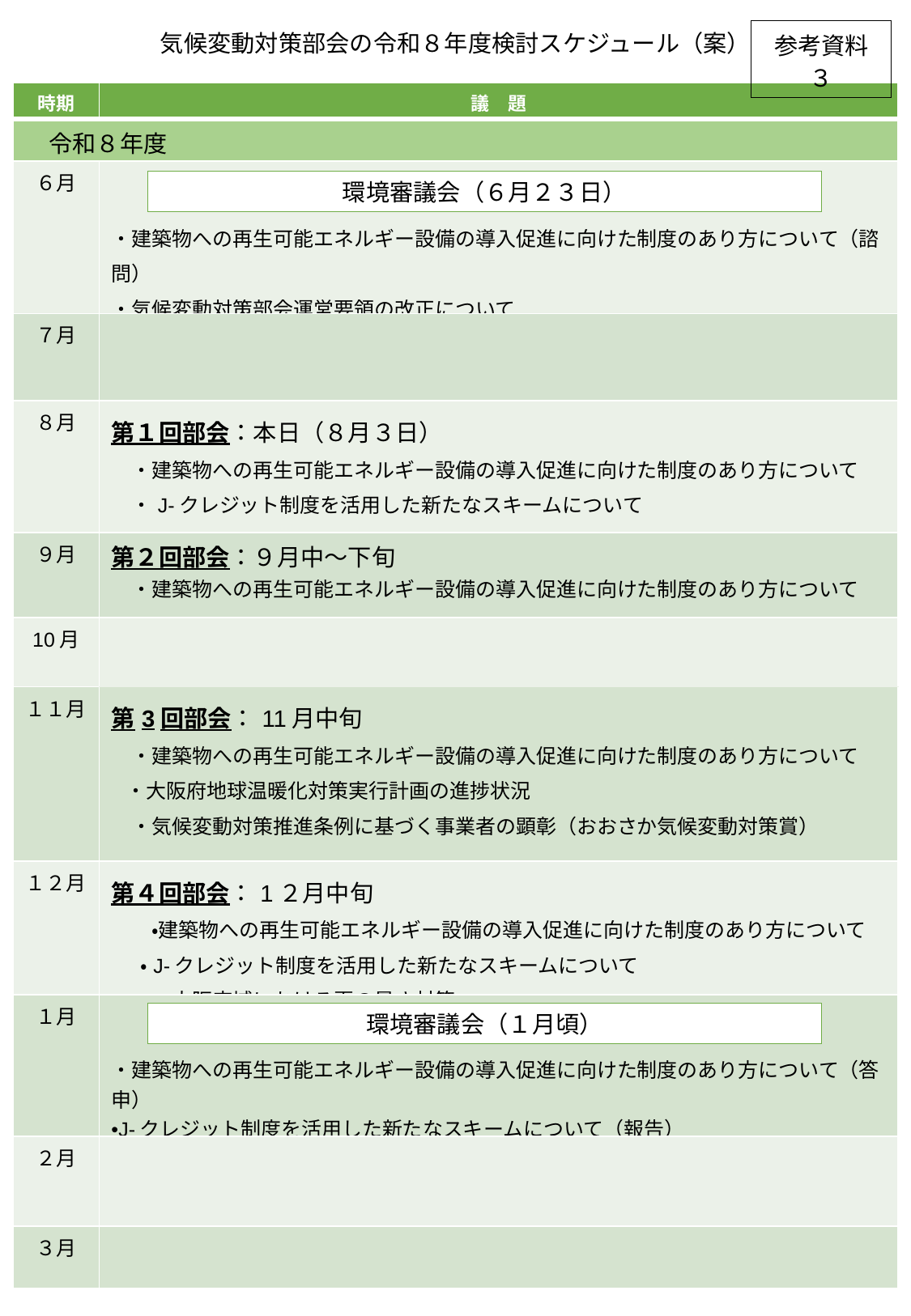

参考資料３
気候変動対策部会の令和８年度検討スケジュール（案）
| 時期 | 議　題 |
| --- | --- |
| 令和８年度 |  |
| ６月 | ・建築物への再生可能エネルギー設備の導入促進に向けた制度のあり方について（諮問） ・気候変動対策部会運営要領の改正について |
| ７月 |  |
| ８月 | 第１回部会：本日（８月３日） 　・建築物への再生可能エネルギー設備の導入促進に向けた制度のあり方について 　・J-クレジット制度を活用した新たなスキームについて |
| ９月 | 第２回部会：９月中～下旬 　・建築物への再生可能エネルギー設備の導入促進に向けた制度のあり方について |
| 10月 |  |
| １１月 | 第3回部会：11月中旬 　・建築物への再生可能エネルギー設備の導入促進に向けた制度のあり方について ・大阪府地球温暖化対策実行計画の進捗状況 　・気候変動対策推進条例に基づく事業者の顕彰（おおさか気候変動対策賞） |
| １２月 | 第４回部会：1２月中旬 　　•建築物への再生可能エネルギー設備の導入促進に向けた制度のあり方について 　 •J-クレジット制度を活用した新たなスキームについて 　　・大阪府域における夏の暑さ対策 |
| １月 | ・建築物への再生可能エネルギー設備の導入促進に向けた制度のあり方について（答申） •J-クレジット制度を活用した新たなスキームについて（報告） |
| ２月 |  |
| ３月 |  |
環境審議会（６月２３日）
環境審議会（１月頃）